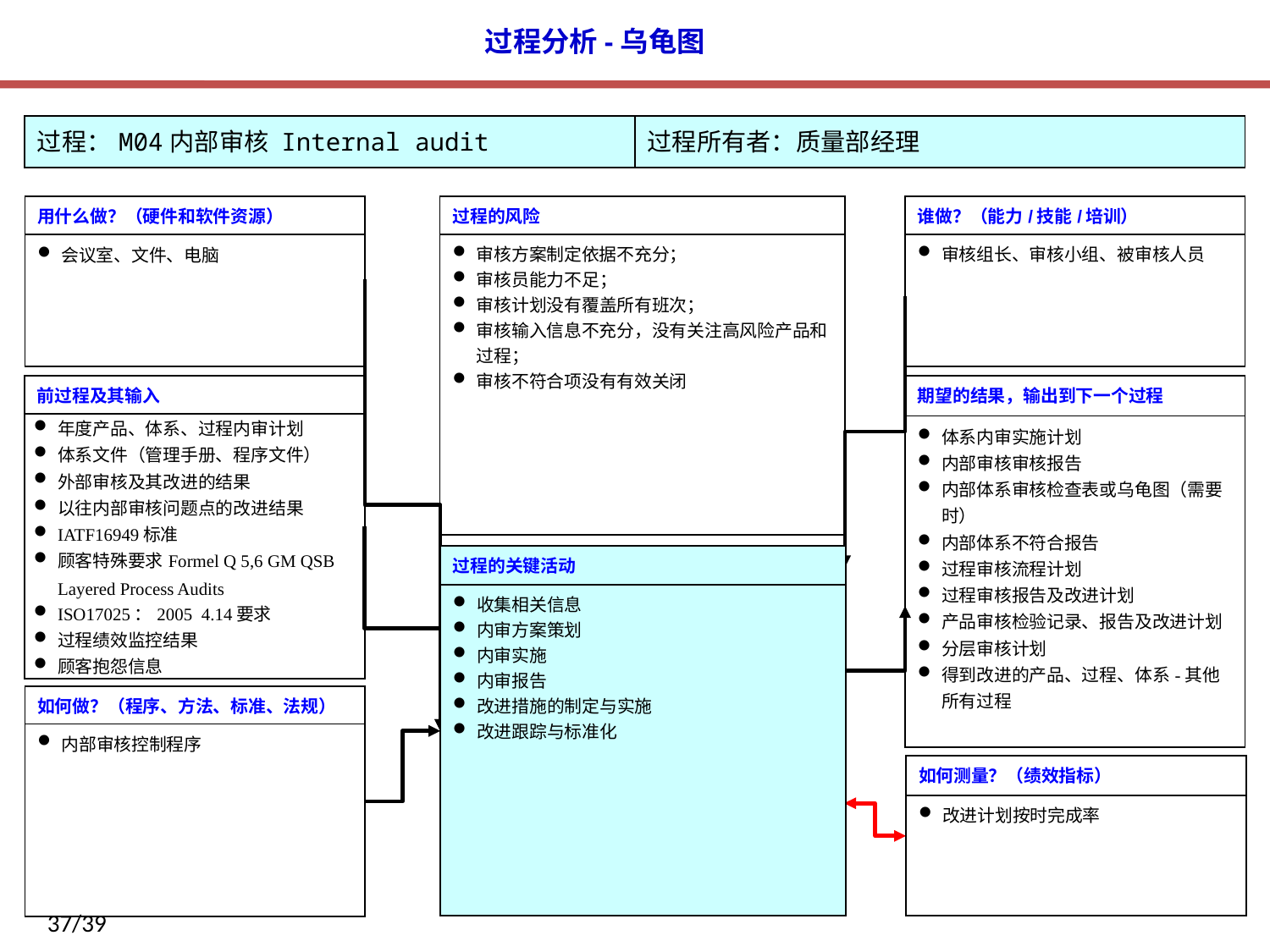

| 过程：M04内部审核 Internal audit | 过程所有者：质量部经理 |
| --- | --- |
| 用什么做？（硬件和软件资源） |
| --- |
| 会议室、文件、电脑 |
| 过程的风险 |
| --- |
| 审核方案制定依据不充分； 审核员能力不足； 审核计划没有覆盖所有班次； 审核输入信息不充分，没有关注高风险产品和过程； 审核不符合项没有有效关闭 |
| 谁做？（能力/技能/培训） |
| --- |
| 审核组长、审核小组、被审核人员 |
| 前过程及其输入 |
| --- |
| 年度产品、体系、过程内审计划 体系文件（管理手册、程序文件） 外部审核及其改进的结果 以往内部审核问题点的改进结果 IATF16949标准 顾客特殊要求Formel Q 5,6 GM QSB Layered Process Audits ISO17025：2005 4.14要求 过程绩效监控结果 顾客抱怨信息 |
| 期望的结果，输出到下一个过程 |
| --- |
| 体系内审实施计划 内部审核审核报告 内部体系审核检查表或乌龟图（需要时） 内部体系不符合报告 过程审核流程计划 过程审核报告及改进计划 产品审核检验记录、报告及改进计划 分层审核计划 得到改进的产品、过程、体系-其他所有过程 |
| 过程的关键活动 |
| --- |
| 收集相关信息 内审方案策划 内审实施 内审报告 改进措施的制定与实施 改进跟踪与标准化 |
| 如何做？（程序、方法、标准、法规） |
| --- |
| 内部审核控制程序 |
| 如何测量？（绩效指标） |
| --- |
| 改进计划按时完成率 |
37/39